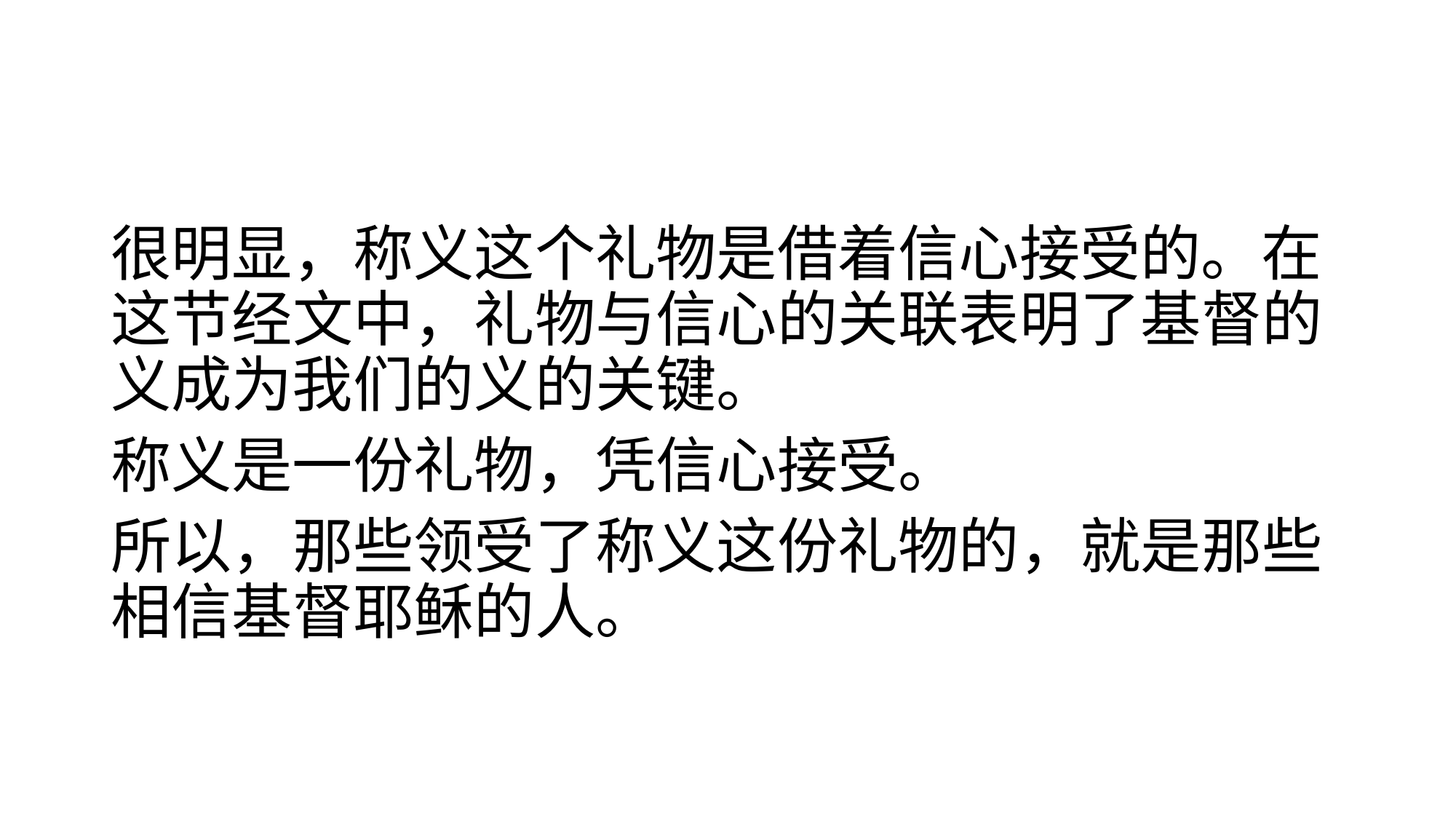

#
很明显，称义这个礼物是借着信心接受的。在这节经文中，礼物与信心的关联表明了基督的义成为我们的义的关键。
称义是一份礼物，凭信心接受。
所以，那些领受了称义这份礼物的，就是那些相信基督耶稣的人。